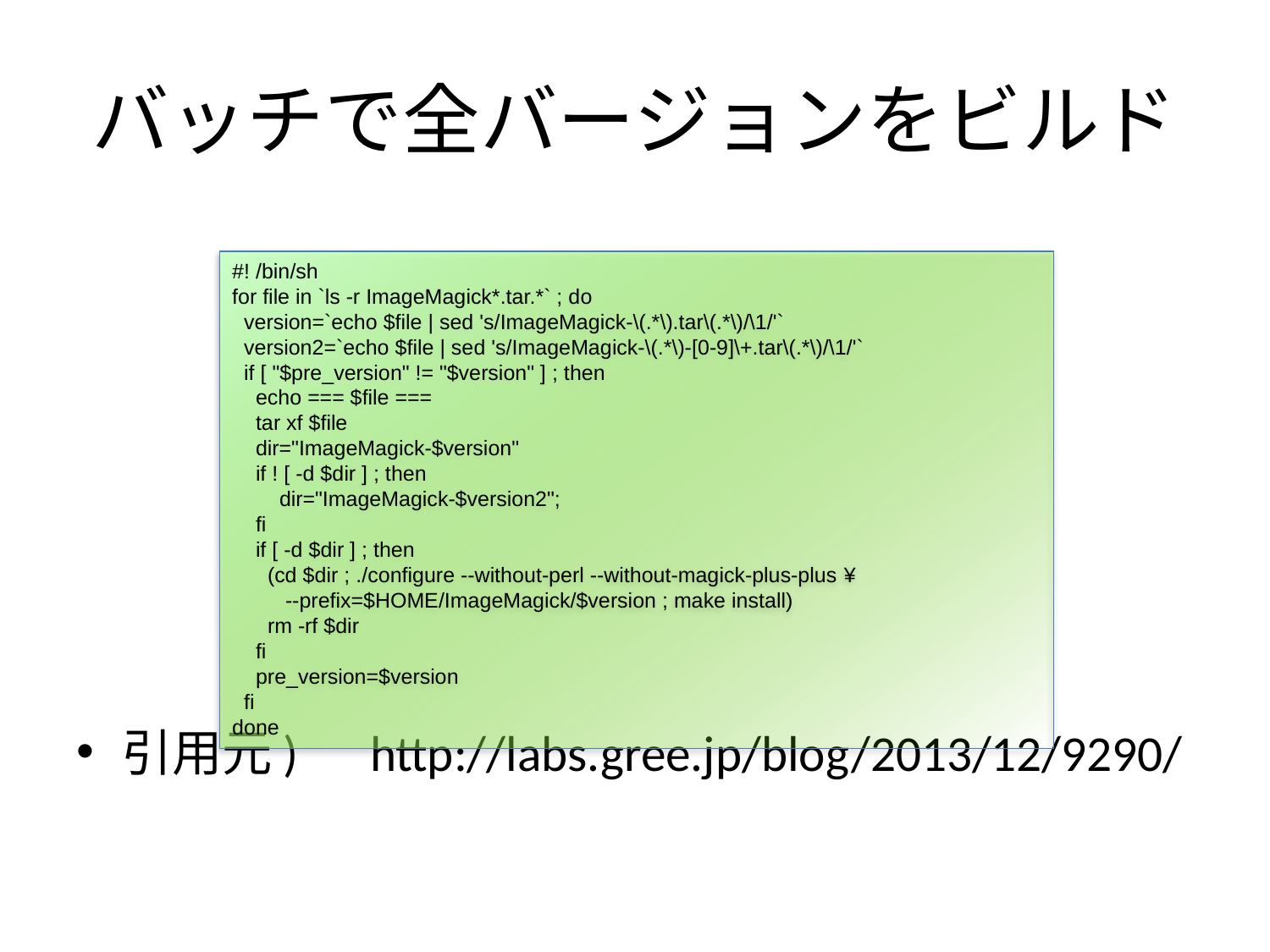

# バッチで全バージョンをビルド

引用元)　http://labs.gree.jp/blog/2013/12/9290/
#! /bin/sh
for file in `ls -r ImageMagick*.tar.*` ; do
  version=`echo $file | sed 's/ImageMagick-\(.*\).tar\(.*\)/\1/'`
  version2=`echo $file | sed 's/ImageMagick-\(.*\)-[0-9]\+.tar\(.*\)/\1/'`
  if [ "$pre_version" != "$version" ] ; then
    echo === $file ===
    tar xf $file
    dir="ImageMagick-$version"
    if ! [ -d $dir ] ; then
        dir="ImageMagick-$version2";
    fi
    if [ -d $dir ] ; then
      (cd $dir ; ./configure --without-perl --without-magick-plus-plus ¥
         --prefix=$HOME/ImageMagick/$version ; make install)
      rm -rf $dir
    fi
    pre_version=$version
  fi
done